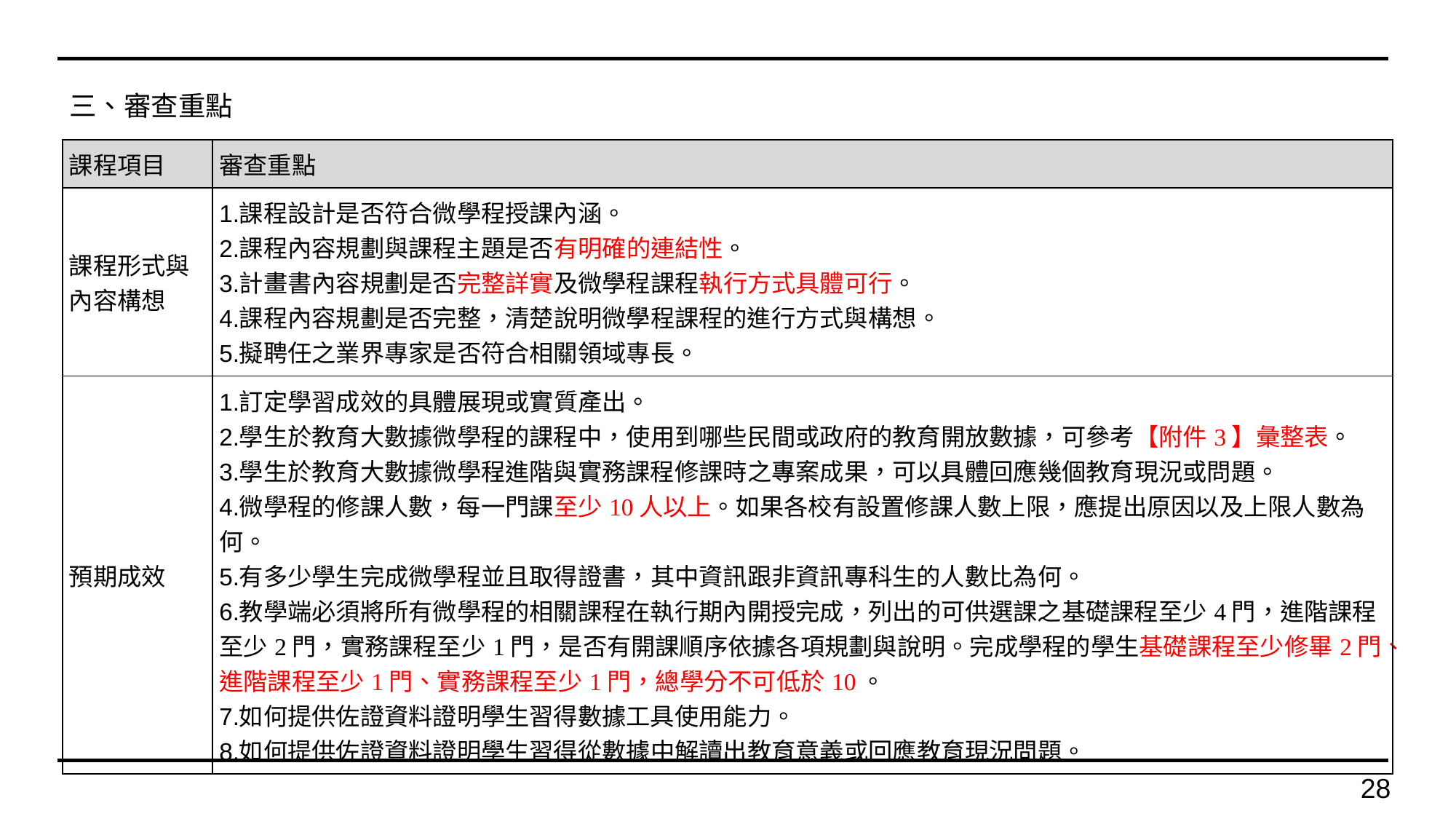

三、審查重點
| 課程項目 | 審查重點 |
| --- | --- |
| 課程形式與內容構想 | 課程設計是否符合微學程授課內涵。 課程內容規劃與課程主題是否有明確的連結性。 計畫書內容規劃是否完整詳實及微學程課程執行方式具體可行。 課程內容規劃是否完整，清楚說明微學程課程的進行方式與構想。 擬聘任之業界專家是否符合相關領域專長。 |
| 預期成效 | 訂定學習成效的具體展現或實質產出。 學生於教育大數據微學程的課程中，使用到哪些民間或政府的教育開放數據，可參考【附件3】彙整表。 學生於教育大數據微學程進階與實務課程修課時之專案成果，可以具體回應幾個教育現況或問題。 微學程的修課人數，每一門課至少10人以上。如果各校有設置修課人數上限，應提出原因以及上限人數為何。 有多少學生完成微學程並且取得證書，其中資訊跟非資訊專科生的人數比為何。 教學端必須將所有微學程的相關課程在執行期內開授完成，列出的可供選課之基礎課程至少4門，進階課程至少2門，實務課程至少1門，是否有開課順序依據各項規劃與說明。完成學程的學生基礎課程至少修畢2門、進階課程至少1門、實務課程至少1門，總學分不可低於10。 如何提供佐證資料證明學生習得數據工具使用能力。 如何提供佐證資料證明學生習得從數據中解讀出教育意義或回應教育現況問題。 |
28